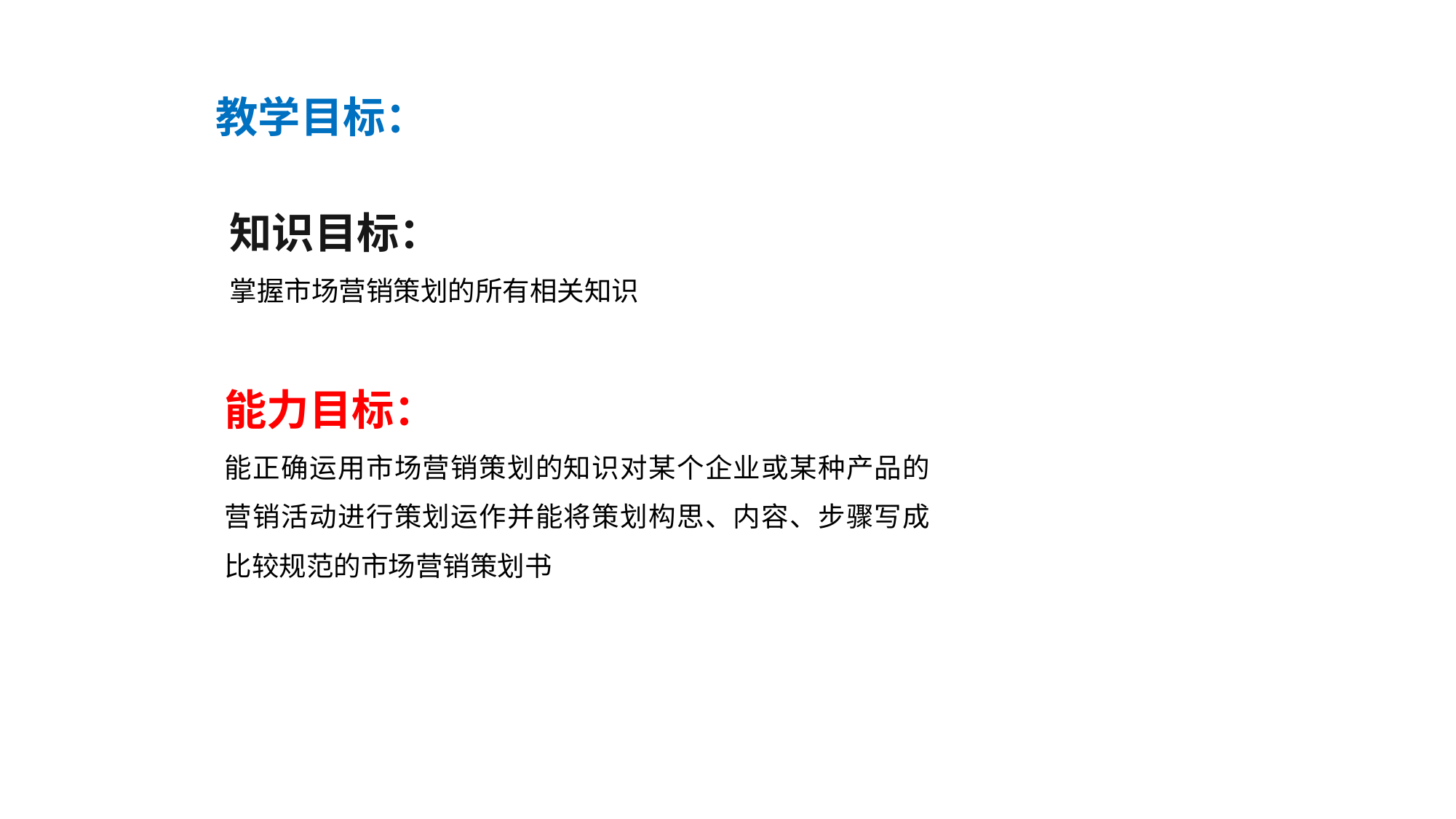

教学目标：
知识目标：
掌握市场营销策划的所有相关知识
能力目标：
能正确运用市场营销策划的知识对某个企业或某种产品的营销活动进行策划运作并能将策划构思、内容、步骤写成比较规范的市场营销策划书